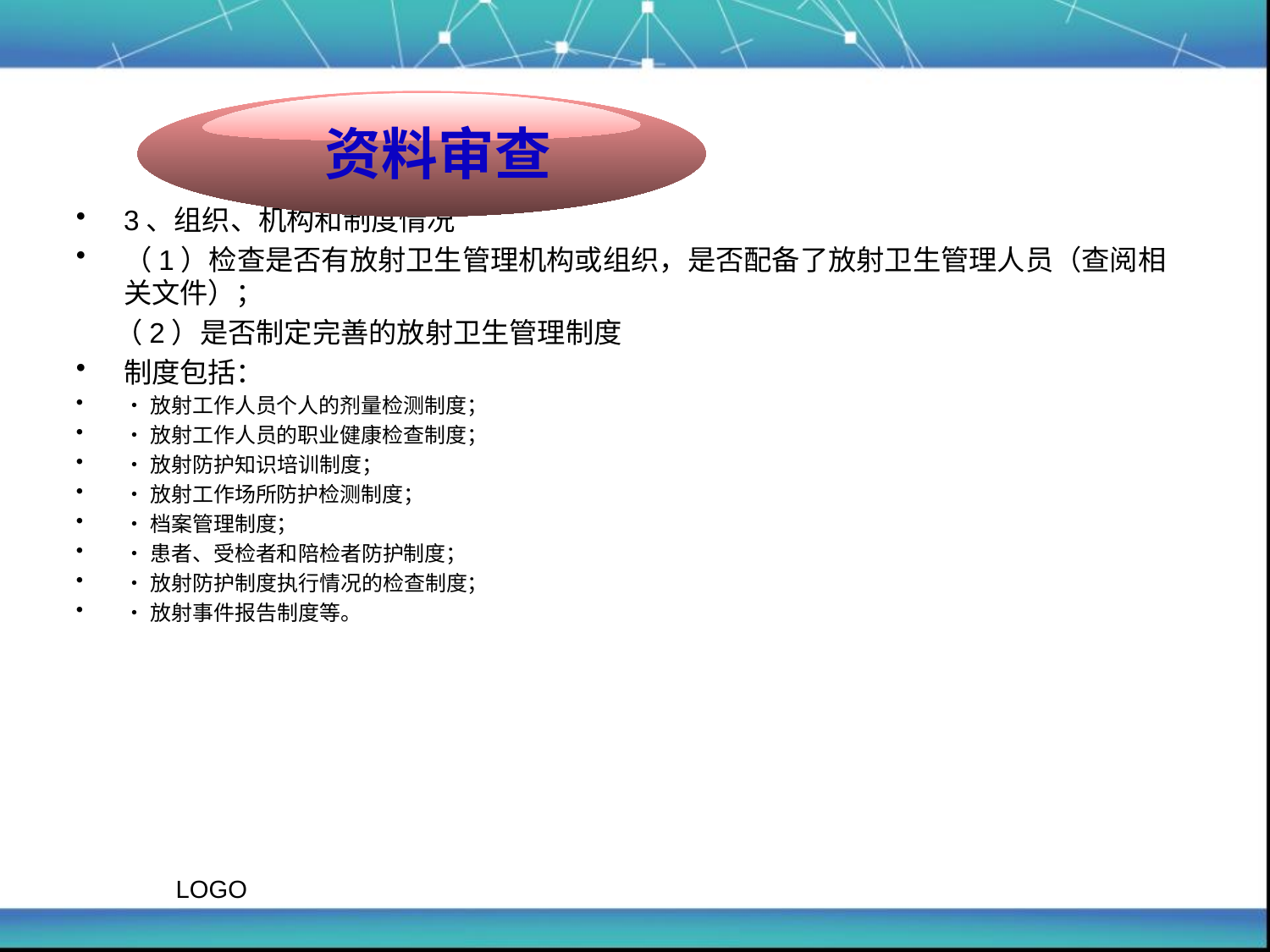

#

资料审查
3、组织、机构和制度情况
（1）检查是否有放射卫生管理机构或组织，是否配备了放射卫生管理人员（查阅相关文件）；
     （2）是否制定完善的放射卫生管理制度
制度包括：
•放射工作人员个人的剂量检测制度；
•放射工作人员的职业健康检查制度；
•放射防护知识培训制度；
•放射工作场所防护检测制度；
•档案管理制度；
•患者、受检者和陪检者防护制度；
•放射防护制度执行情况的检查制度；
•放射事件报告制度等。

LOGO